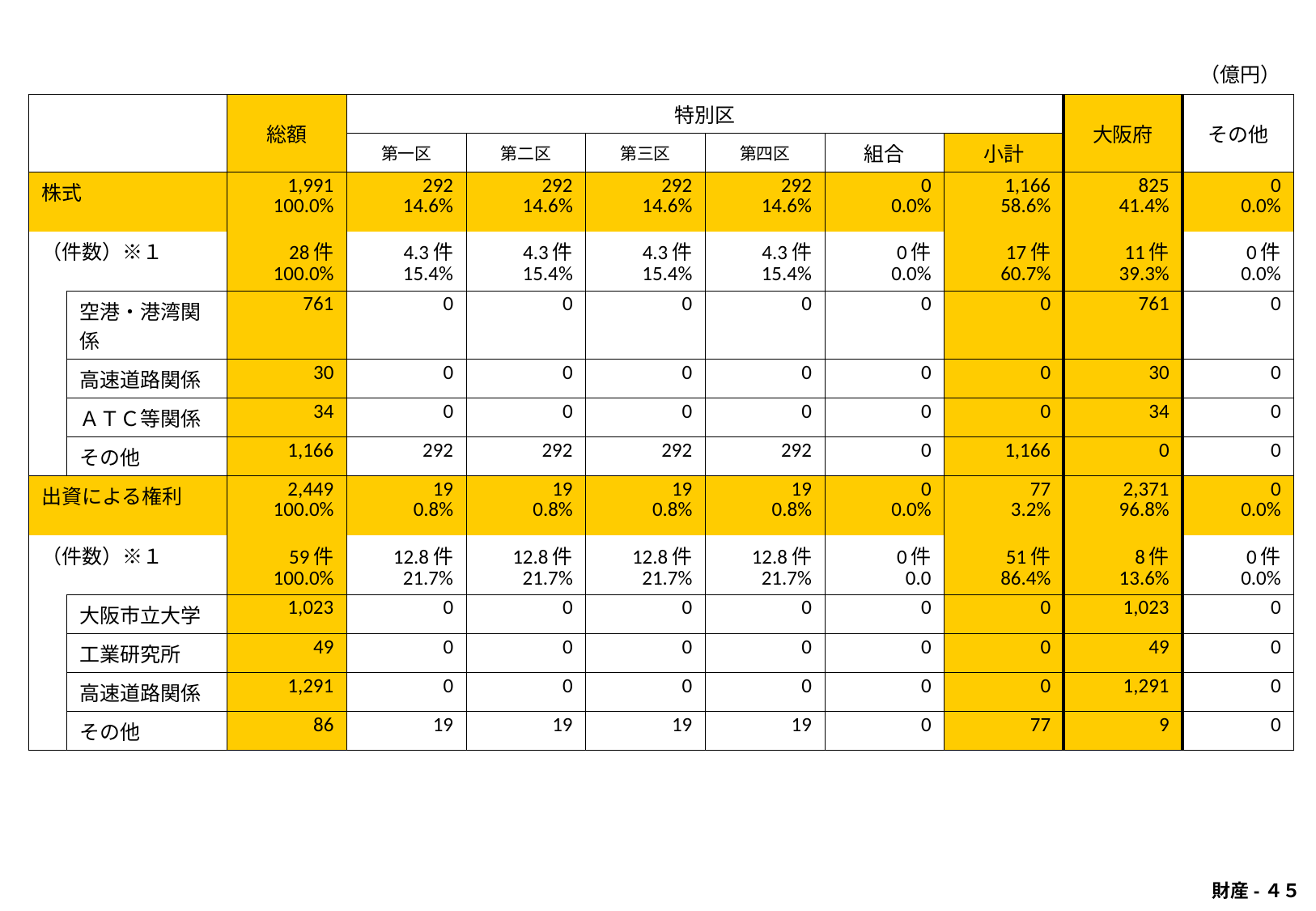

|  |  |  |  |  |  |  |  | （億円） |  |  |
| --- | --- | --- | --- | --- | --- | --- | --- | --- | --- | --- |
|  |  | 総額 | 特別区 |  |  |  |  |  | 大阪府 | その他 |
|  |  |  | 第一区 | 第二区 | 第三区 | 第四区 | 組合 | 小計 |  |  |
| 株式 |  | 1,991 100.0% | 292 14.6% | 292 14.6% | 292 14.6% | 292 14.6% | 0 0.0% | 1,166 58.6% | 825 41.4% | 0 0.0% |
| （件数）※１ |  | 28件 100.0% | 4.3件 15.4% | 4.3件 15.4% | 4.3件 15.4% | 4.3件 15.4% | 0件 0.0% | 17件 60.7% | 11件 39.3% | 0件 0.0% |
|  | 空港・港湾関係 | 761 | 0 | 0 | 0 | 0 | 0 | 0 | 761 | 0 |
|  | 高速道路関係 | 30 | 0 | 0 | 0 | 0 | 0 | 0 | 30 | 0 |
|  | ＡＴＣ等関係 | 34 | 0 | 0 | 0 | 0 | 0 | 0 | 34 | 0 |
|  | その他 | 1,166 | 292 | 292 | 292 | 292 | 0 | 1,166 | 0 | 0 |
| 出資による権利 |  | 2,449 100.0% | 19 0.8% | 19 0.8% | 19 0.8% | 19 0.8% | 0 0.0% | 77 3.2% | 2,371 96.8% | 0 0.0% |
| （件数）※１ |  | 59件 100.0% | 12.8件 21.7% | 12.8件 21.7% | 12.8件 21.7% | 12.8件 21.7% | 0件 0.0 | 51件 86.4% | 8件 13.6% | 0件 0.0% |
|  | 大阪市立大学 | 1,023 | 0 | 0 | 0 | 0 | 0 | 0 | 1,023 | 0 |
|  | 工業研究所 | 49 | 0 | 0 | 0 | 0 | 0 | 0 | 49 | 0 |
|  | 高速道路関係 | 1,291 | 0 | 0 | 0 | 0 | 0 | 0 | 1,291 | 0 |
|  | その他 | 86 | 19 | 19 | 19 | 19 | 0 | 77 | 9 | 0 |
財産-４５